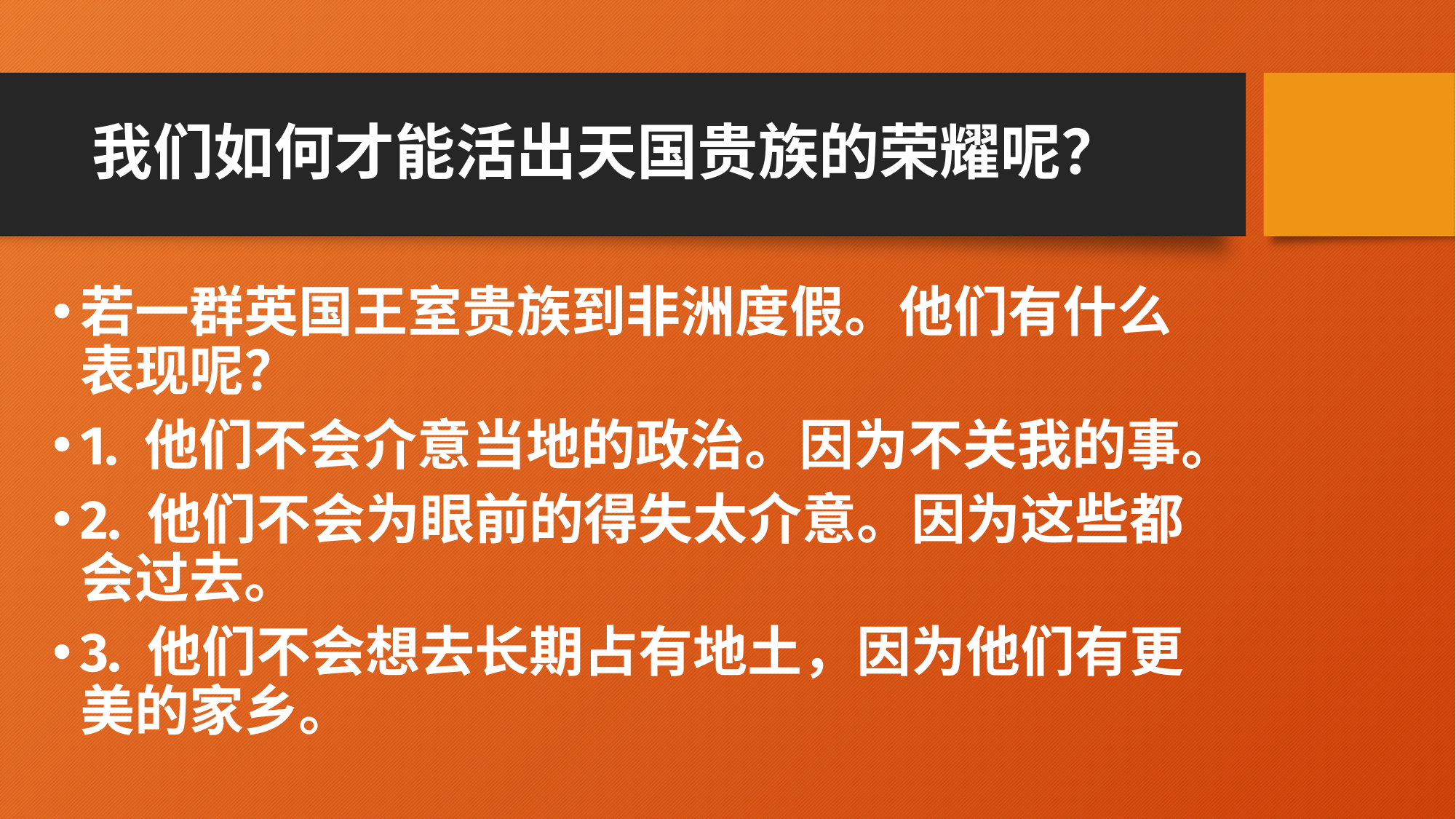

# 我们如何才能活出天国贵族的荣耀呢？
若一群英国王室贵族到非洲度假。他们有什么表现呢？
1. 他们不会介意当地的政治。因为不关我的事。
2. 他们不会为眼前的得失太介意。因为这些都会过去。
3. 他们不会想去长期占有地土，因为他们有更美的家乡。